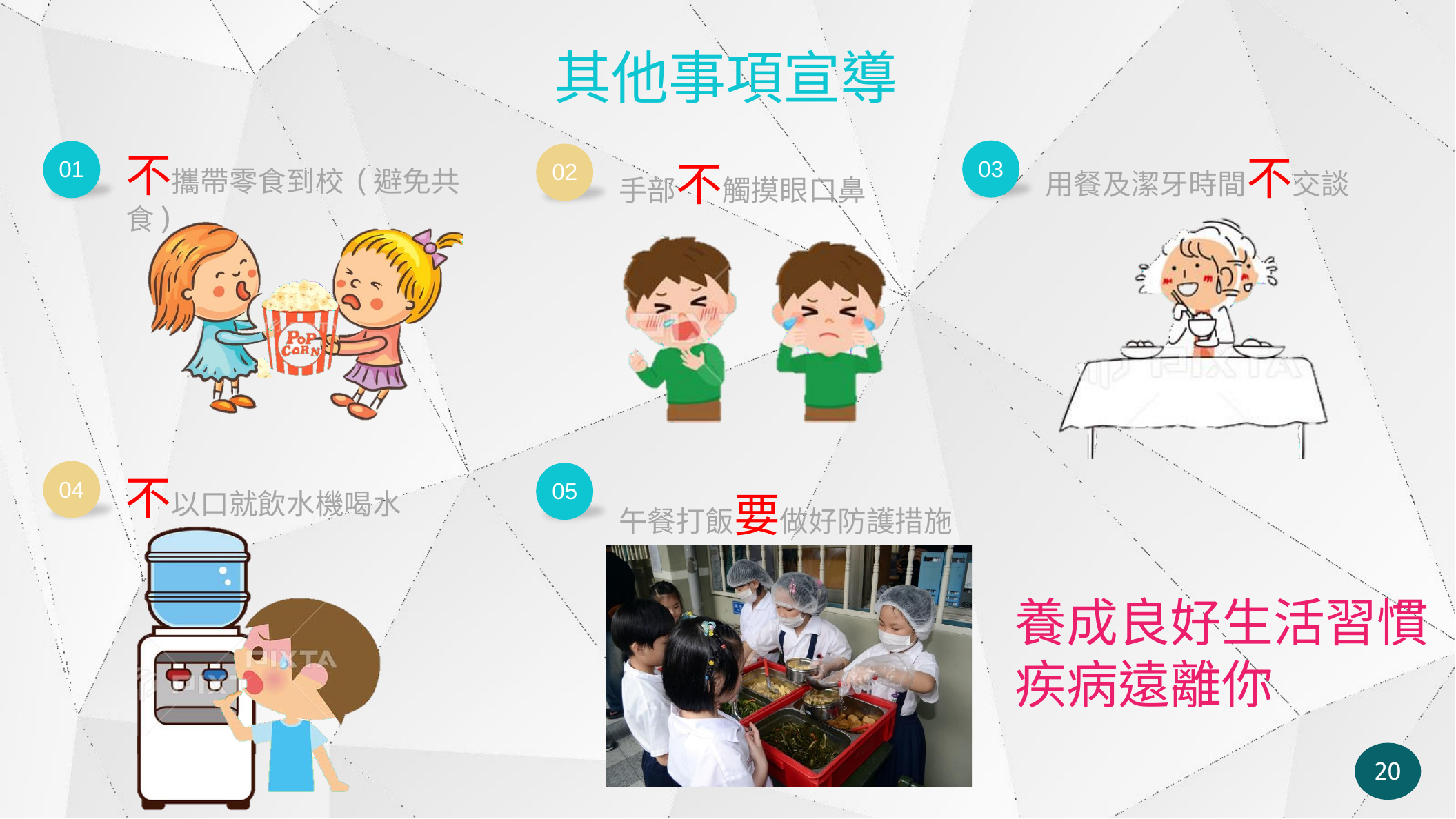

# 其他事項宣導

不攜帶零食到校 (避免共食)
用餐及潔牙時間不交談
03
手部不觸摸眼口鼻
01
02

不以口就飲水機喝水
04
05
午餐打飯要做好防護措施
養成良好生活習慣 疾病遠離你
20